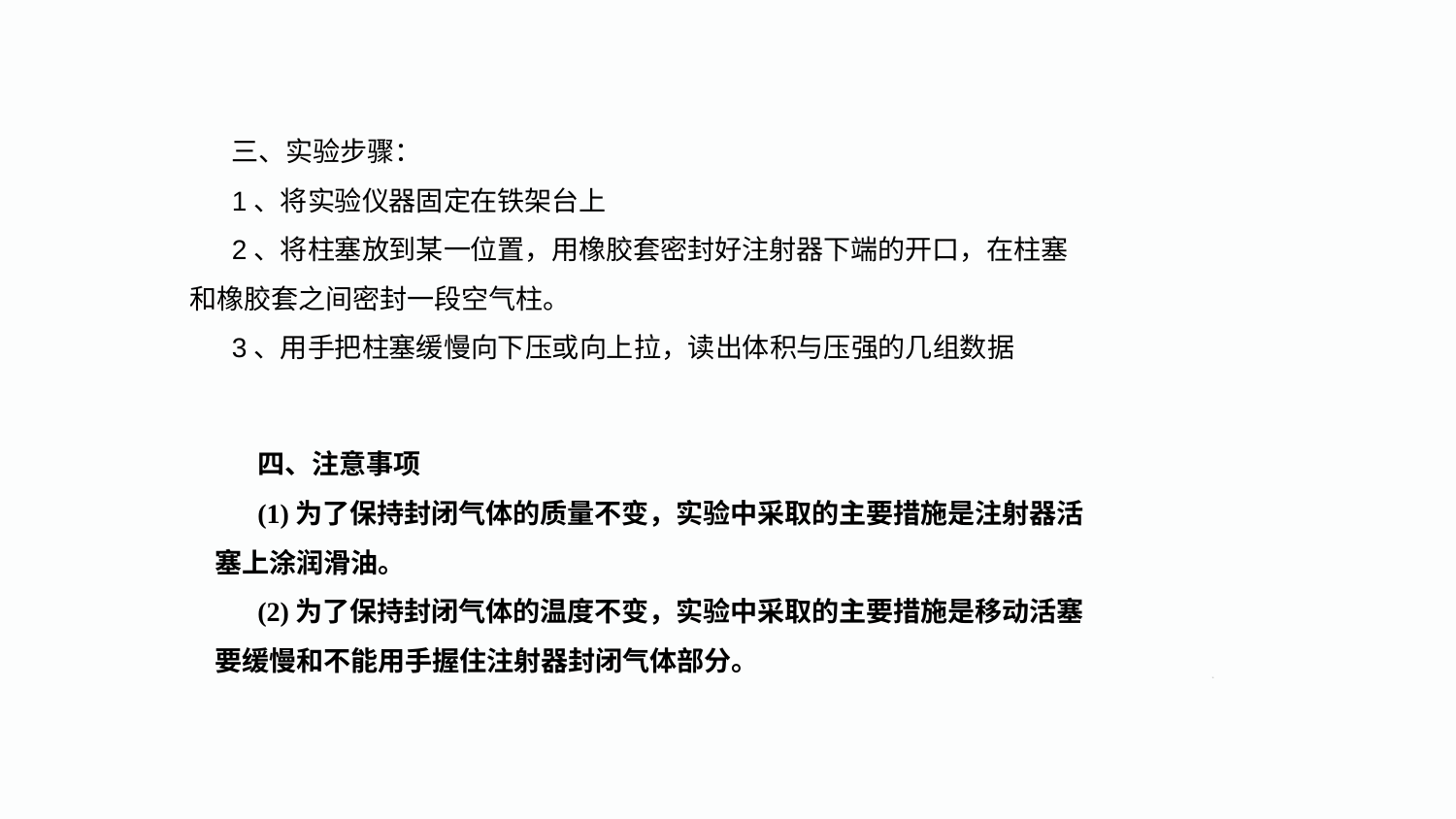

三、实验步骤：
1、将实验仪器固定在铁架台上
2、将柱塞放到某一位置，用橡胶套密封好注射器下端的开口，在柱塞和橡胶套之间密封一段空气柱。
3、用手把柱塞缓慢向下压或向上拉，读出体积与压强的几组数据
四、注意事项
(1)为了保持封闭气体的质量不变，实验中采取的主要措施是注射器活塞上涂润滑油。
(2)为了保持封闭气体的温度不变，实验中采取的主要措施是移动活塞要缓慢和不能用手握住注射器封闭气体部分。
10